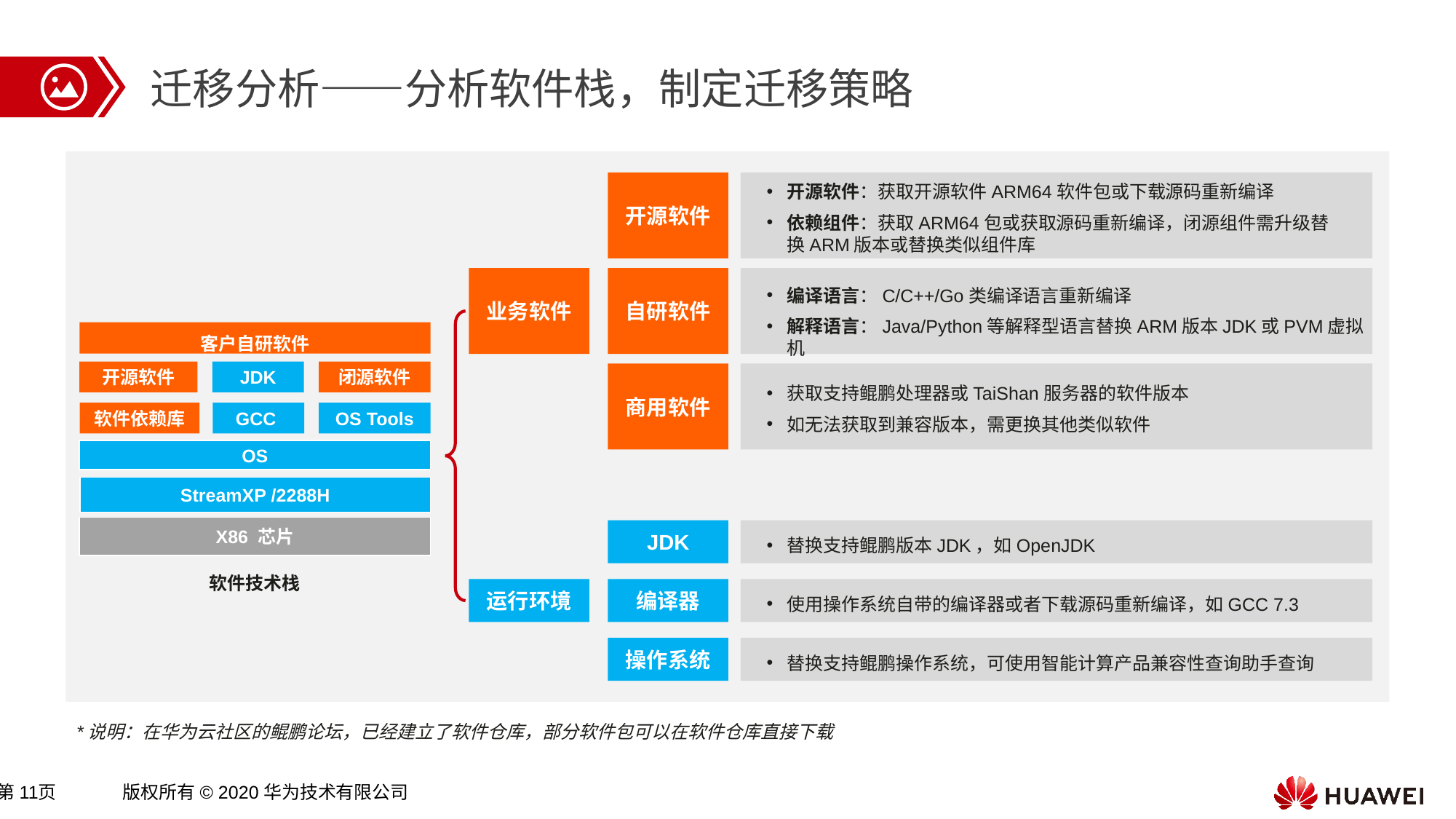

迁移分析——分析软件栈，制定迁移策略

开源软件

开源软件：获取开源软件ARM64软件包或下载源码重新编译
依赖组件：获取ARM64包或获取源码重新编译，闭源组件需升级替换ARM版本或替换类似组件库
自研软件

业务软件
编译语言：C/C++/Go类编译语言重新编译
解释语言：Java/Python等解释型语言替换ARM版本JDK或PVM虚拟机

客户自研软件
开源软件
JDK
闭源软件
软件依赖库
GCC
OS Tools
OS
StreamXP /2288H
X86 芯片
商用软件

获取支持鲲鹏处理器或TaiShan服务器的软件版本
如无法获取到兼容版本，需更换其他类似软件
JDK

替换支持鲲鹏版本JDK，如OpenJDK
软件技术栈
编译器

运行环境
使用操作系统自带的编译器或者下载源码重新编译，如GCC 7.3
操作系统

替换支持鲲鹏操作系统，可使用智能计算产品兼容性查询助手查询
*说明：在华为云社区的鲲鹏论坛，已经建立了软件仓库，部分软件包可以在软件仓库直接下载